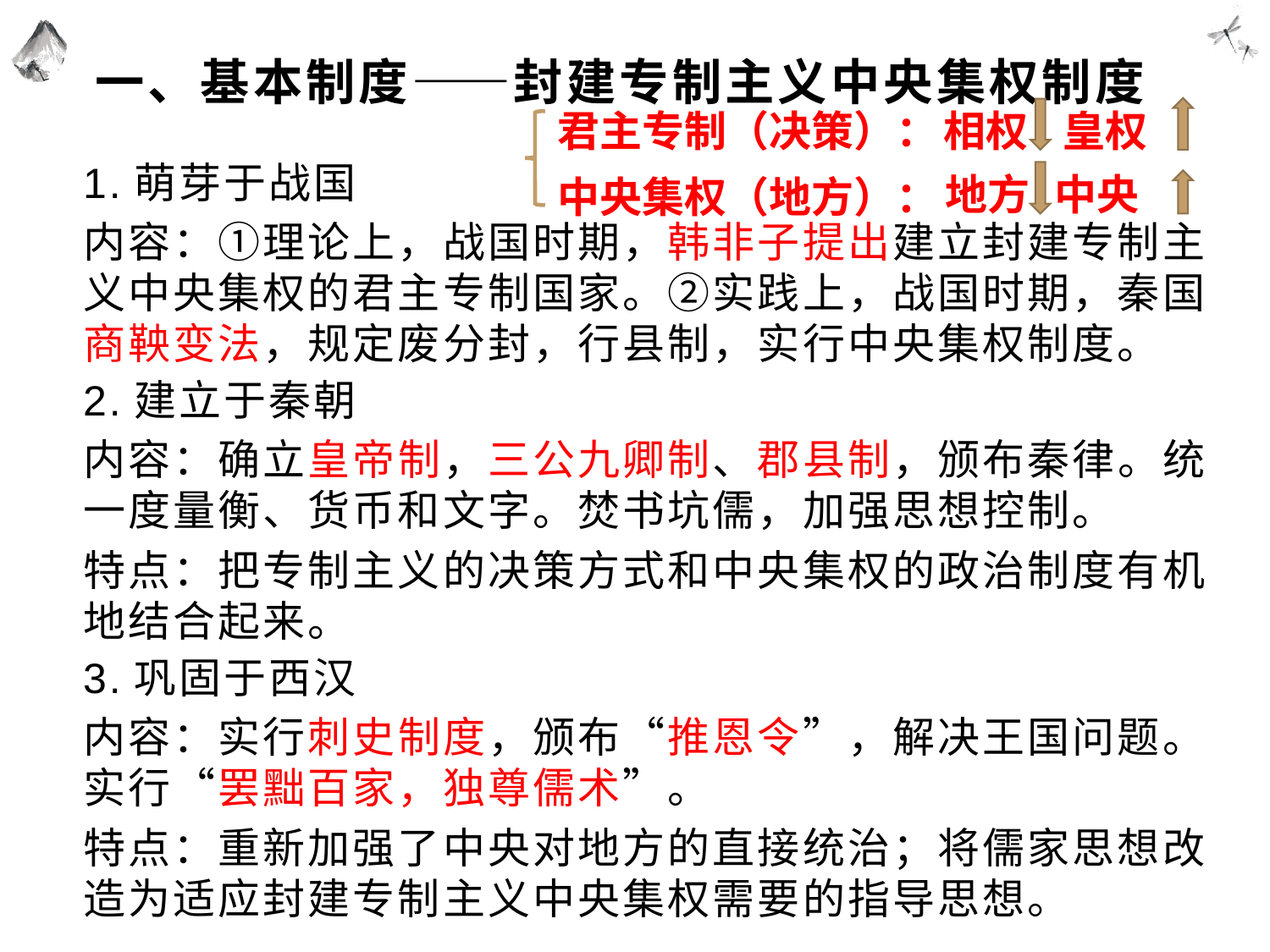

# 一、基本制度——封建专制主义中央集权制度
君主专制（决策）：
相权
皇权

1.萌芽于战国
内容：①理论上，战国时期，韩非子提出建立封建专制主义中央集权的君主专制国家。②实践上，战国时期，秦国商鞅变法，规定废分封，行县制，实行中央集权制度。
地方

中央
中央集权（地方）：

2.建立于秦朝
内容：确立皇帝制，三公九卿制、郡县制，颁布秦律。统一度量衡、货币和文字。焚书坑儒，加强思想控制。
特点：把专制主义的决策方式和中央集权的政治制度有机地结合起来。
3.巩固于西汉
内容：实行刺史制度，颁布“推恩令”，解决王国问题。实行“罢黜百家，独尊儒术”。
特点：重新加强了中央对地方的直接统治；将儒家思想改造为适应封建专制主义中央集权需要的指导思想。